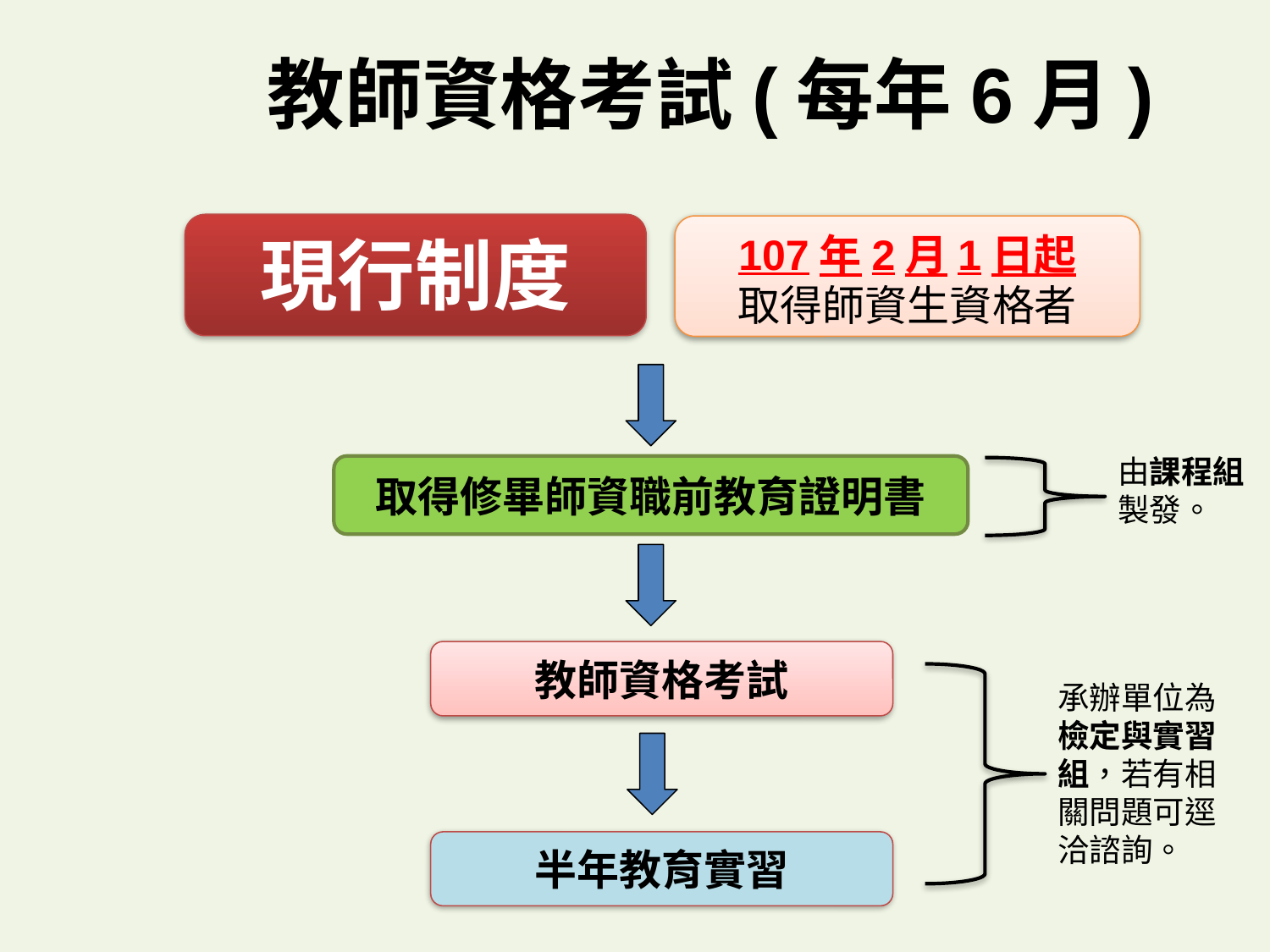

教師資格考試(每年6月)
現行制度
107年2月1日起
取得師資生資格者

由課程組製發。
取得修畢師資職前教育證明書

教師資格考試

承辦單位為檢定與實習組，若有相關問題可逕洽諮詢。

半年教育實習